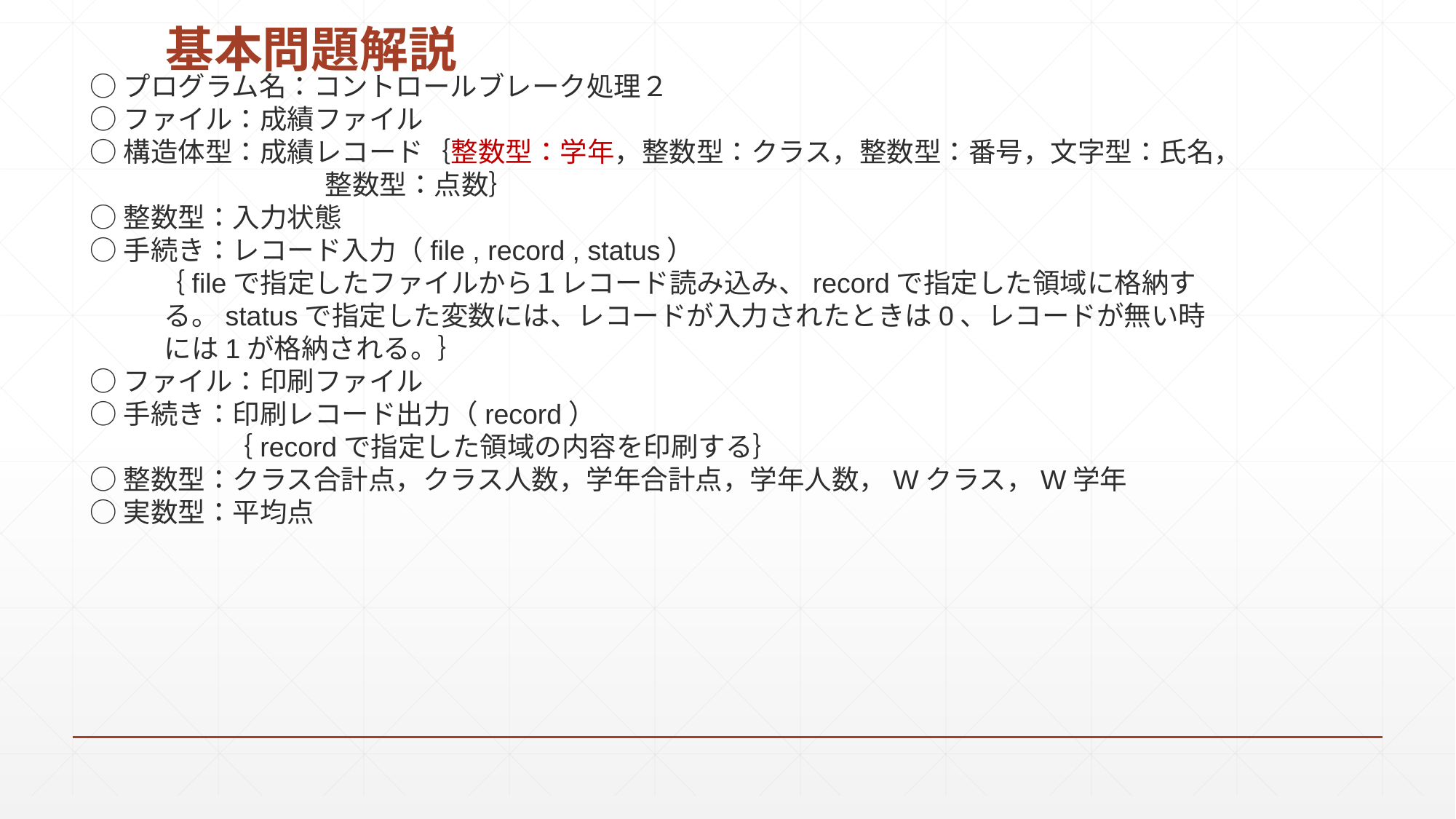

# 基本問題解説
○プログラム名：コントロールブレーク処理２
○ファイル：成績ファイル
○構造体型：成績レコード｛整数型：学年，整数型：クラス，整数型：番号，文字型：氏名，
                                     整数型：点数｝
○整数型：入力状態
○手続き：レコード入力（file , record , status）
          ｛fileで指定したファイルから１レコード読み込み、recordで指定した領域に格納す
           る。statusで指定した変数には、レコードが入力されたときは0、レコードが無い時
           には1が格納される。｝
○ファイル：印刷ファイル
○手続き：印刷レコード出力（record）
　　　　　｛recordで指定した領域の内容を印刷する｝
○整数型：クラス合計点，クラス人数，学年合計点，学年人数，Wクラス，W学年
○実数型：平均点